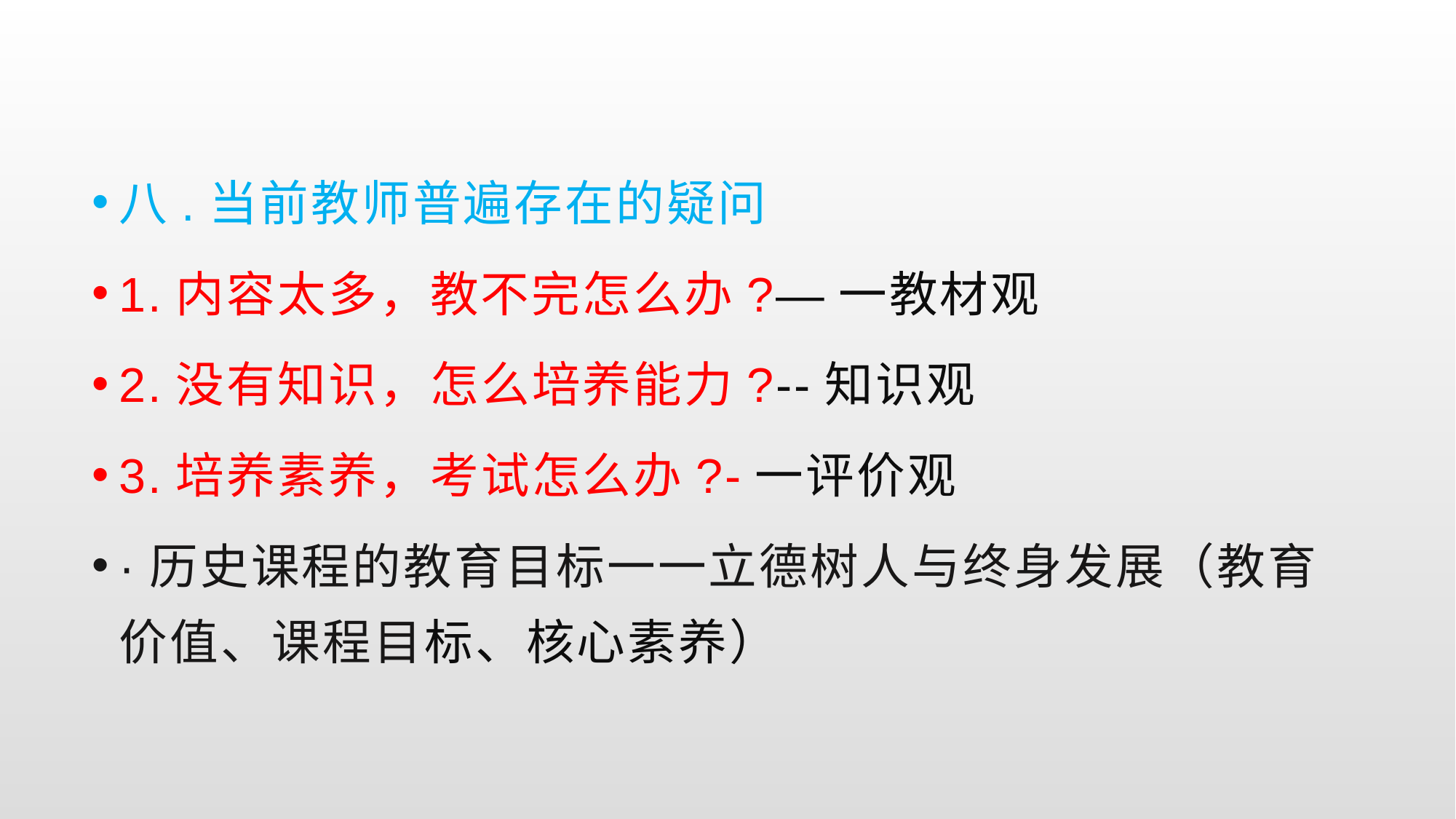

#
八.当前教师普遍存在的疑问
1.内容太多，教不完怎么办?—一教材观
2.没有知识，怎么培养能力?--知识观
3.培养素养，考试怎么办?-一评价观
·历史课程的教育目标一一立德树人与终身发展（教育价值、课程目标、核心素养）